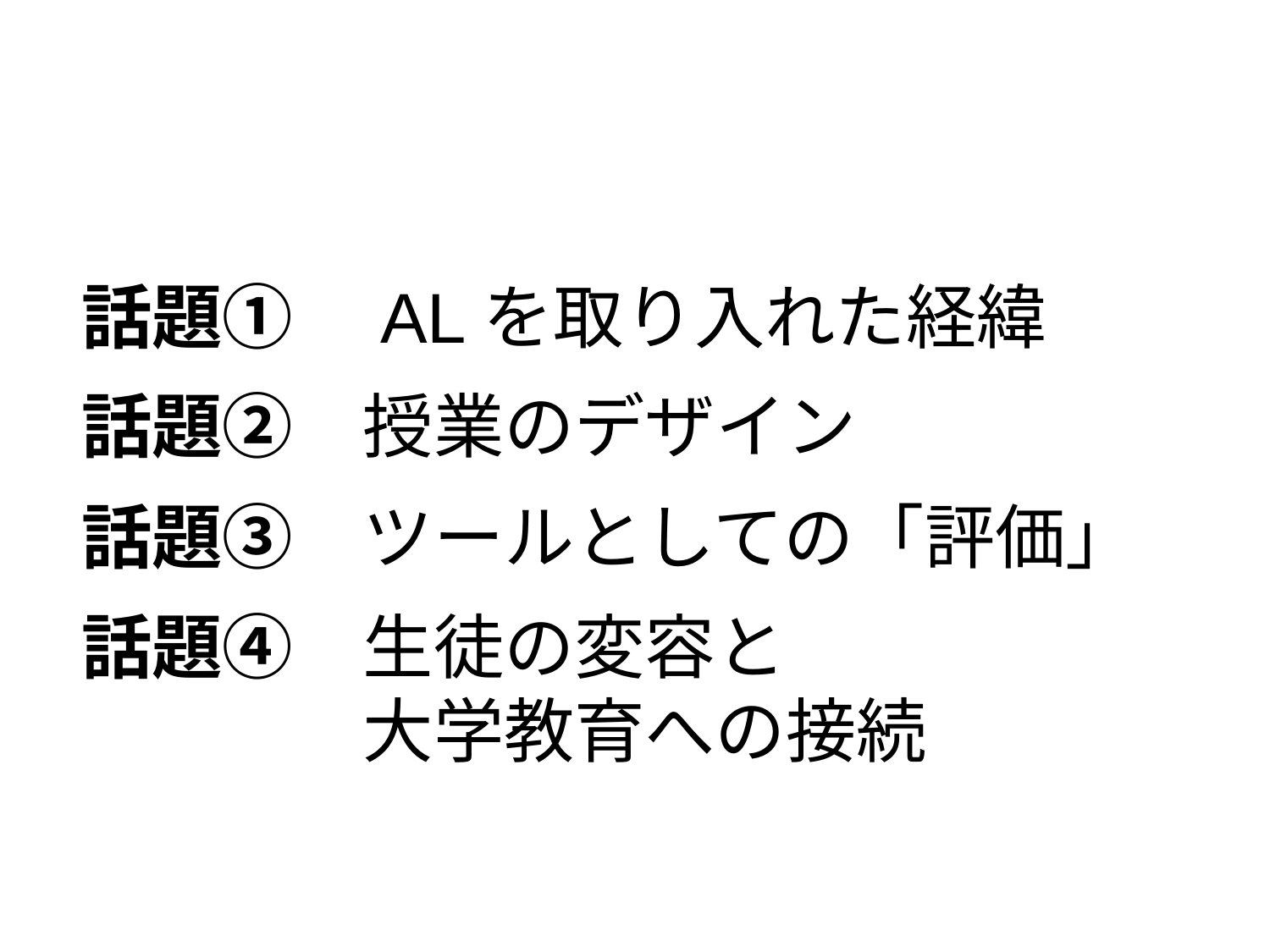

話題①　ALを取り入れた経緯

話題②　授業のデザイン

話題③　ツールとしての「評価」

話題④　生徒の変容と
　　　　大学教育への接続